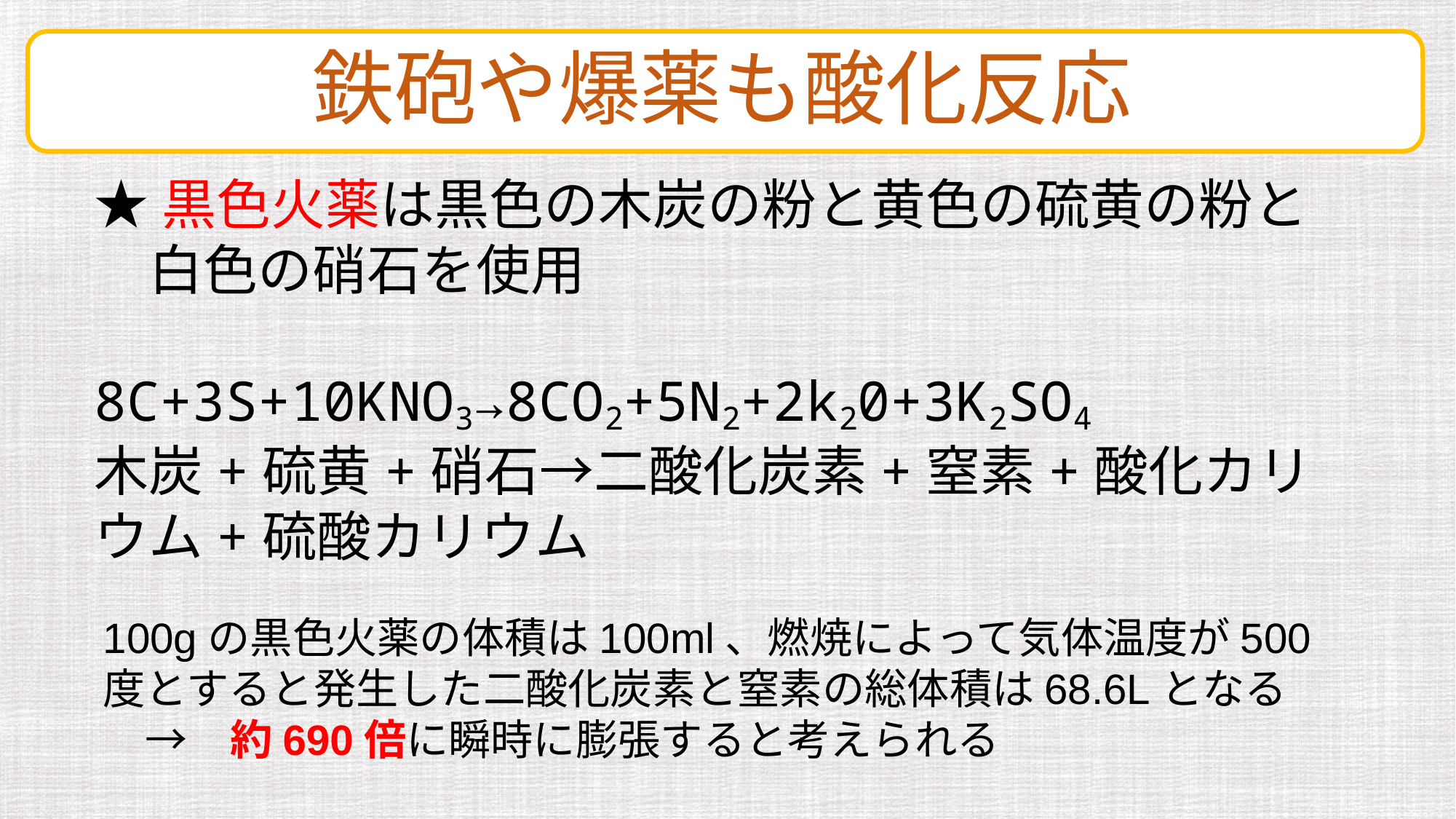

鉄砲や爆薬も酸化反応
★黒色火薬は黒色の木炭の粉と黄色の硫黄の粉と
　白色の硝石を使用

8C+3S+10KNO3→8CO2+5N2+2k20+3K2SO4
木炭+硫黄+硝石→二酸化炭素+窒素+酸化カリウム+硫酸カリウム
100gの黒色火薬の体積は100ml、燃焼によって気体温度が500度とすると発生した二酸化炭素と窒素の総体積は68.6Lとなる
　→　約690倍に瞬時に膨張すると考えられる